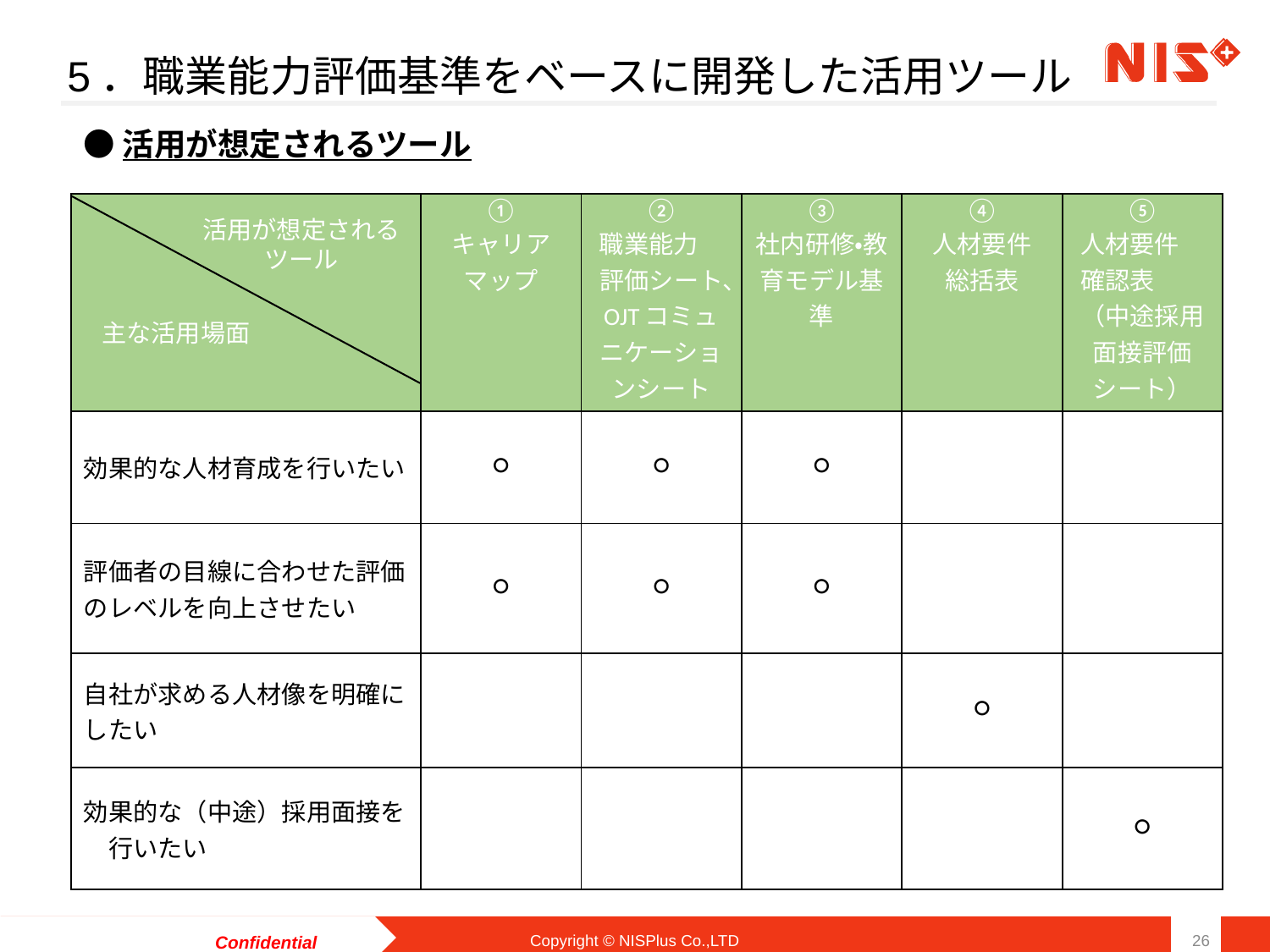

# 5．職業能力評価基準をベースに開発した活用ツール
●活用が想定されるツール
|  | ① キャリア マップ | ② 職業能力　評価シート、OJTコミュニケーションシート | ③ 社内研修・教育モデル基準 | ④ 人材要件 総括表 | ⑤ 人材要件　確認表　　（中途採用面接評価シート） |
| --- | --- | --- | --- | --- | --- |
| 効果的な人材育成を行いたい | ○ | ○ | ○ |  |  |
| 評価者の目線に合わせた評価のレベルを向上させたい | ○ | ○ | ○ |  |  |
| 自社が求める人材像を明確にしたい |  |  |  | ○ |  |
| 効果的な（中途）採用面接を　行いたい |  |  |  |  | ○ |
活用が想定される
ツール
主な活用場面
Copyright © NISPlus Co.,LTD
26